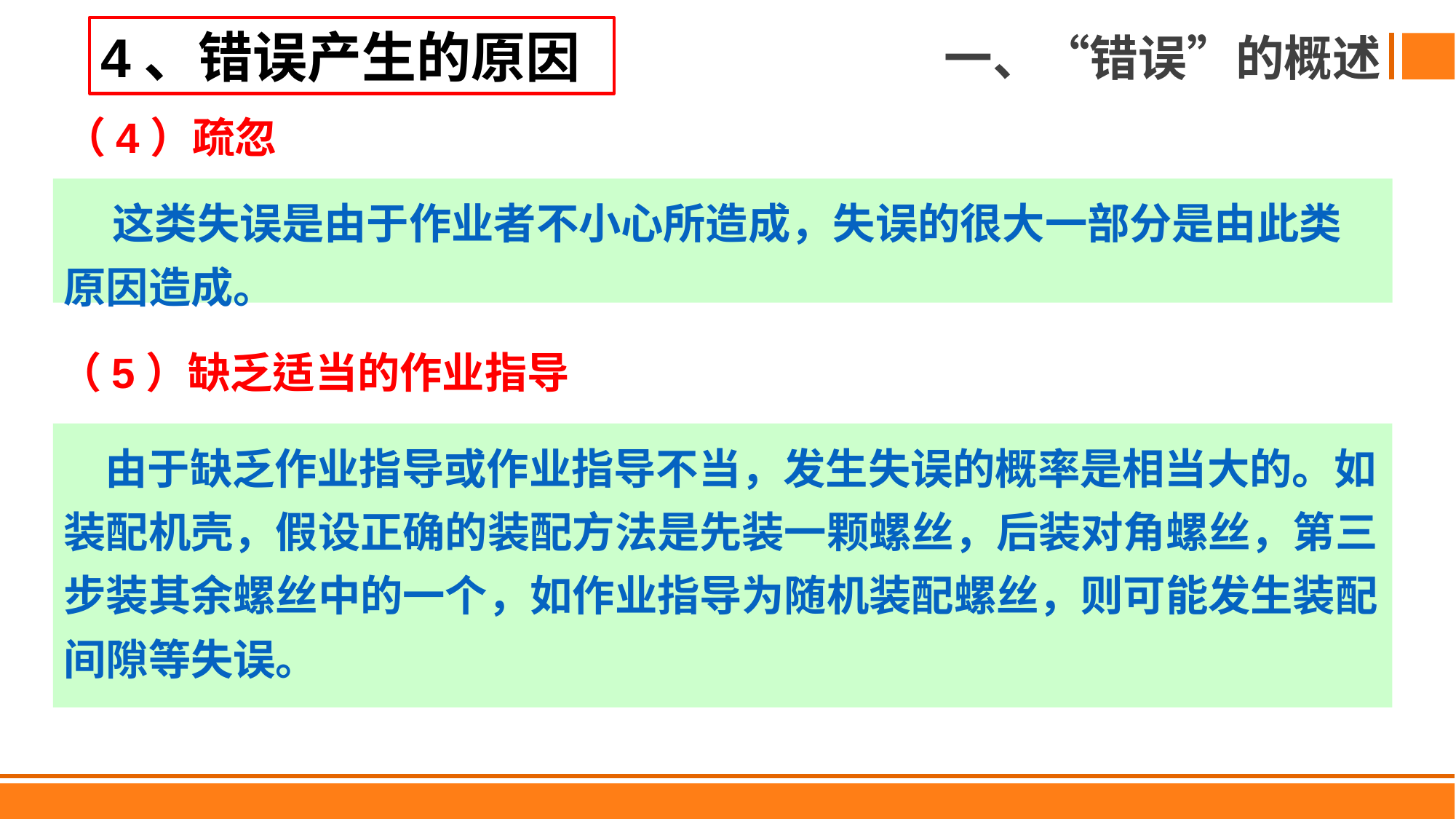

4、错误产生的原因
一、“错误”的概述
（4）疏忽
    这类失误是由于作业者不小心所造成，失误的很大一部分是由此类原因造成。
（5）缺乏适当的作业指导
    由于缺乏作业指导或作业指导不当，发生失误的概率是相当大的。如装配机壳，假设正确的装配方法是先装一颗螺丝，后装对角螺丝，第三步装其余螺丝中的一个，如作业指导为随机装配螺丝，则可能发生装配间隙等失误。